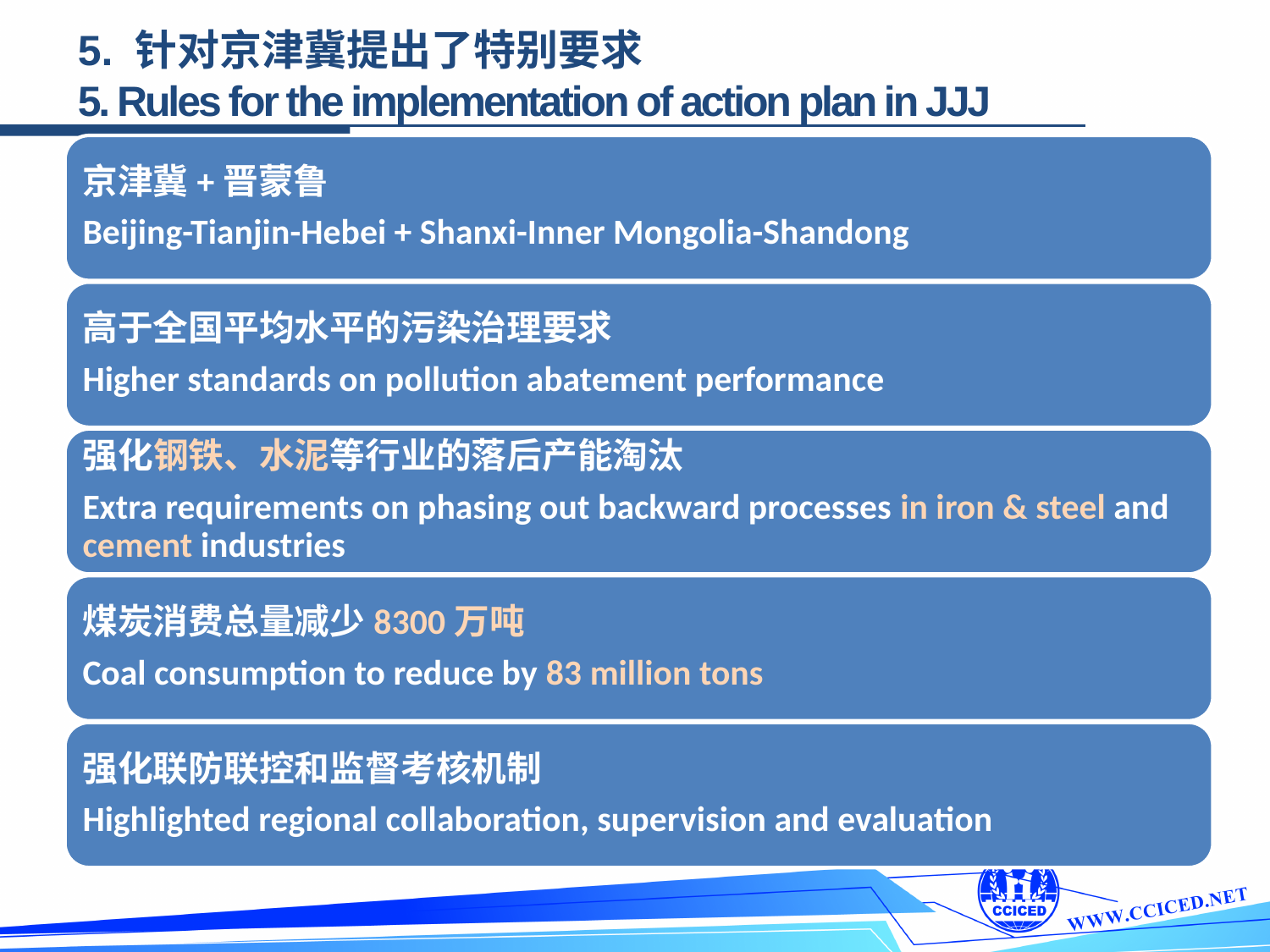

5. 针对京津冀提出了特别要求
5. Rules for the implementation of action plan in JJJ
京津冀+晋蒙鲁
Beijing-Tianjin-Hebei + Shanxi-Inner Mongolia-Shandong
高于全国平均水平的污染治理要求
Higher standards on pollution abatement performance
强化钢铁、水泥等行业的落后产能淘汰
Extra requirements on phasing out backward processes in iron & steel and cement industries
煤炭消费总量减少8300万吨
Coal consumption to reduce by 83 million tons
强化联防联控和监督考核机制
Highlighted regional collaboration, supervision and evaluation